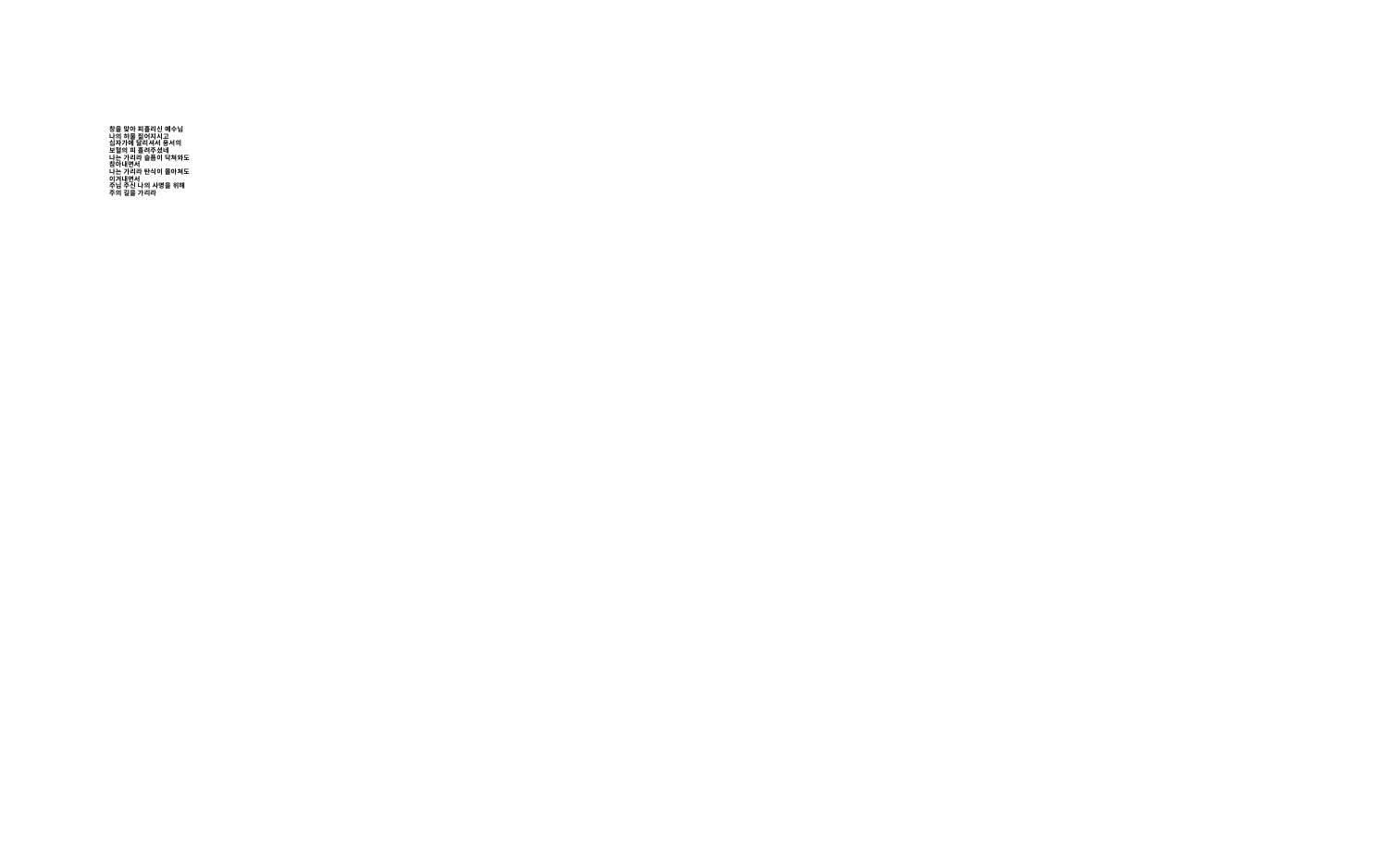

# 창을 맞아 피흘리신 예수님 나의 허물 짊어지시고  십자가에 달리셔서 용서의  보혈의 피 흘려주셨네  나는 가리라 슬픔이 닥쳐와도  참아내면서  나는 가리라 탄식이 몰아쳐도  이겨내면서  주님 주신 나의 사명을 위해  주의 길을 가리라